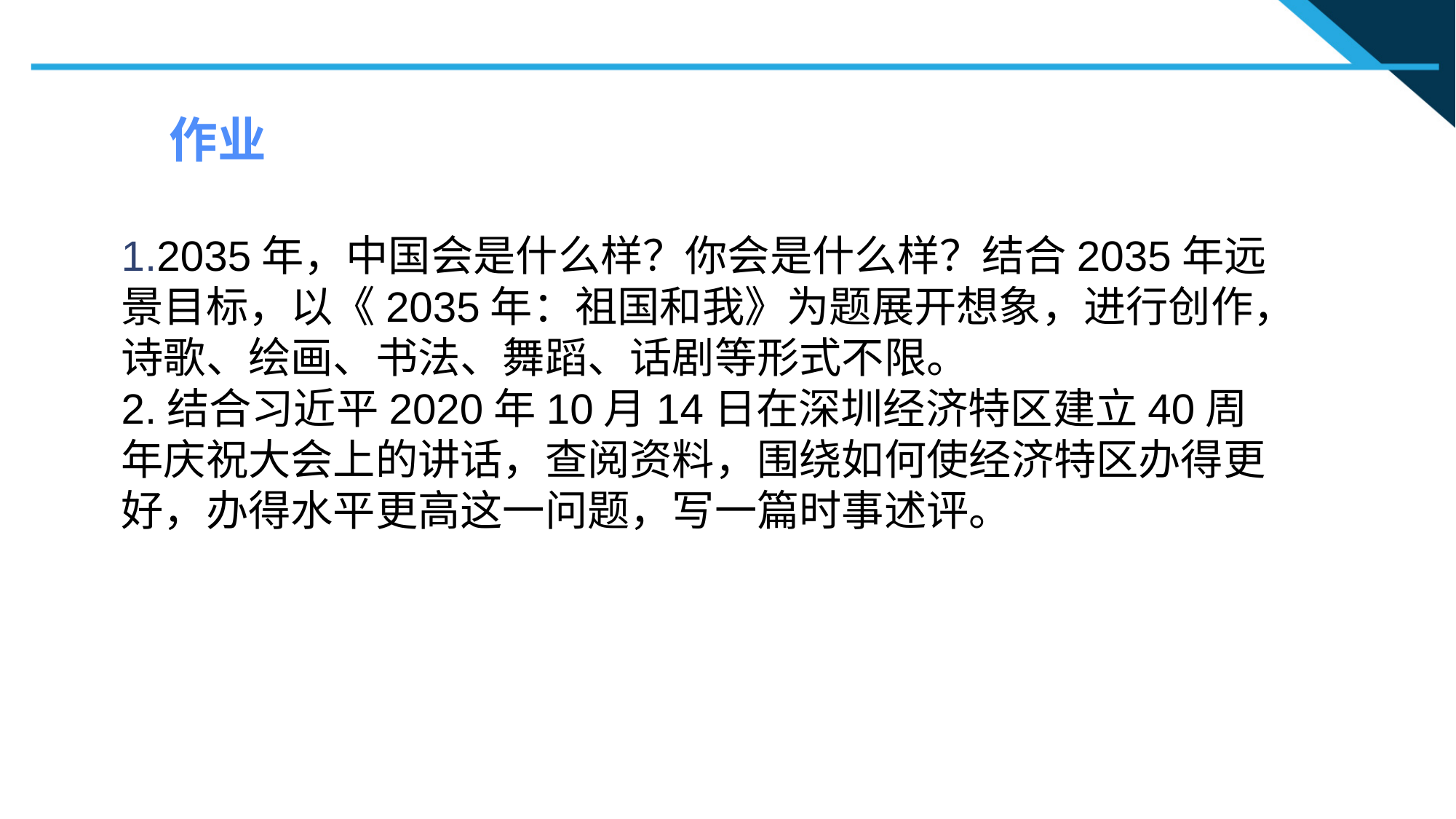

作业
1.2035年，中国会是什么样？你会是什么样？结合2035年远景目标，以《2035年：祖国和我》为题展开想象，进行创作，诗歌、绘画、书法、舞蹈、话剧等形式不限。
2.结合习近平2020年10月14日在深圳经济特区建立40周年庆祝大会上的讲话，查阅资料，围绕如何使经济特区办得更好，办得水平更高这一问题，写一篇时事述评。